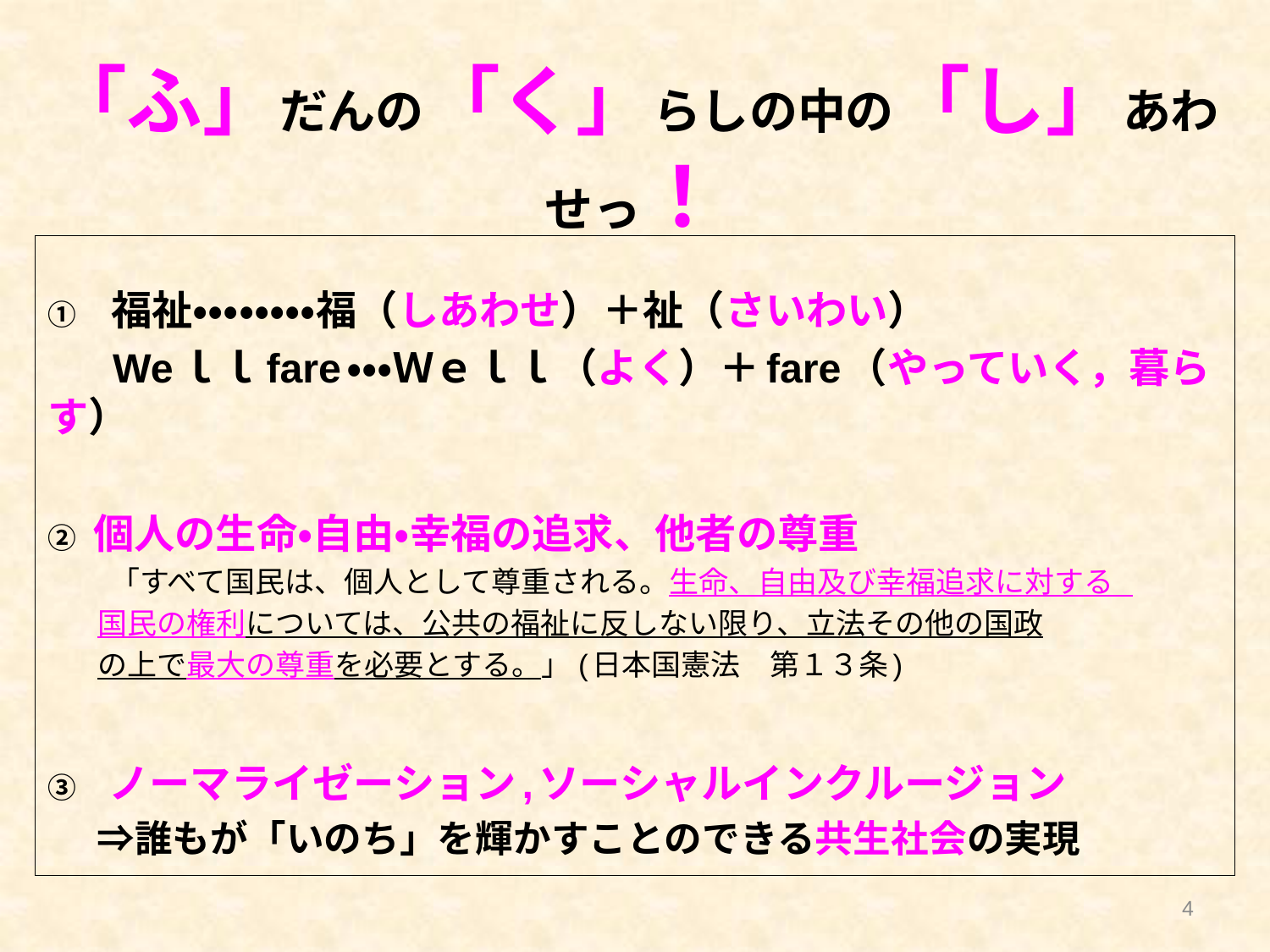

# 「ふ」だんの「く」らしの中の「し」あわせっ！

①　福祉・・・・・・・・福（しあわせ）＋祉（さいわい）
　  Weｌｌfare・・・Ｗｅｌｌ（よく）＋fare（やっていく，暮らす）

②  個人の生命・自由・幸福の追求、他者の尊重
　　  「すべて国民は、個人として尊重される。生命、自由及び幸福追求に対する
       国民の権利については、公共の福祉に反しない限り、立法その他の国政
       の上で最大の尊重を必要とする。」 (日本国憲法　第１３条)

③　ノーマライゼーション,ソーシャルインクルージョン
　　⇒誰もが「いのち」を輝かすことのできる共生社会の実現
4